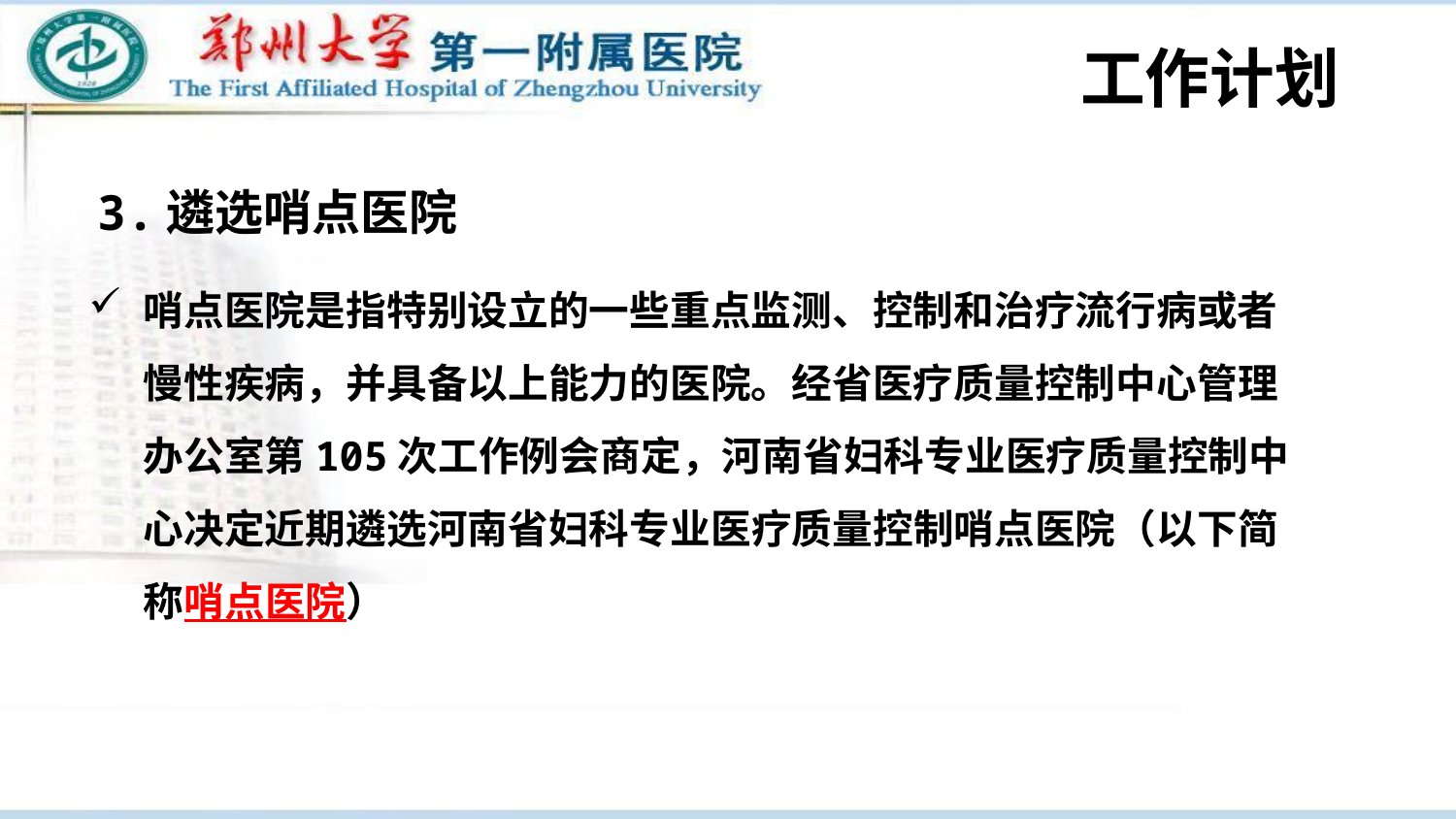

# 工作计划
 3.遴选哨点医院
哨点医院是指特别设立的一些重点监测、控制和治疗流行病或者慢性疾病，并具备以上能力的医院。经省医疗质量控制中心管理办公室第105次工作例会商定，河南省妇科专业医疗质量控制中心决定近期遴选河南省妇科专业医疗质量控制哨点医院（以下简称哨点医院）